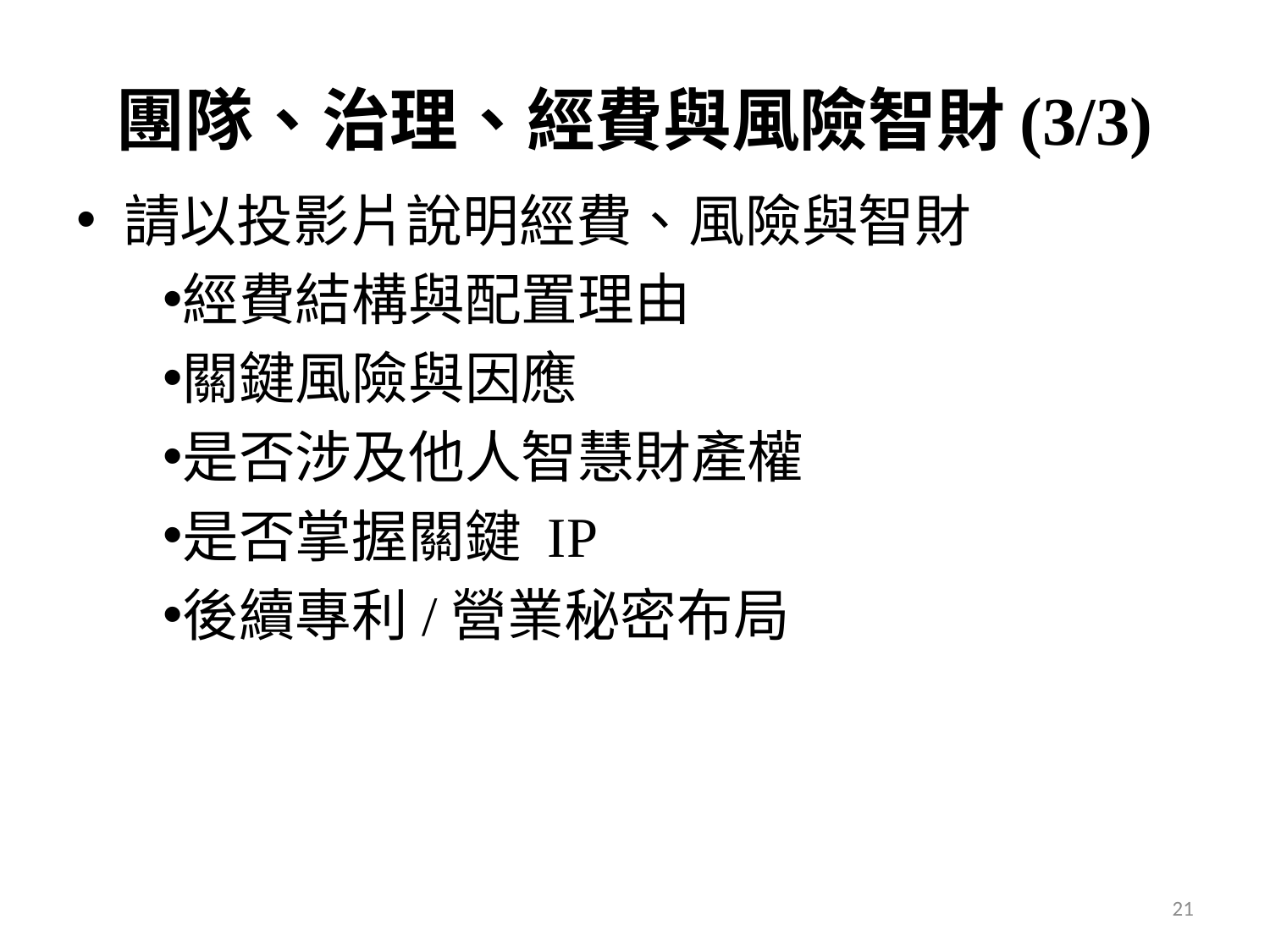

# 團隊、治理、經費與風險智財(3/3)
請以投影片說明經費、風險與智財
經費結構與配置理由
關鍵風險與因應
是否涉及他人智慧財產權
是否掌握關鍵 IP
後續專利/營業秘密布局
21